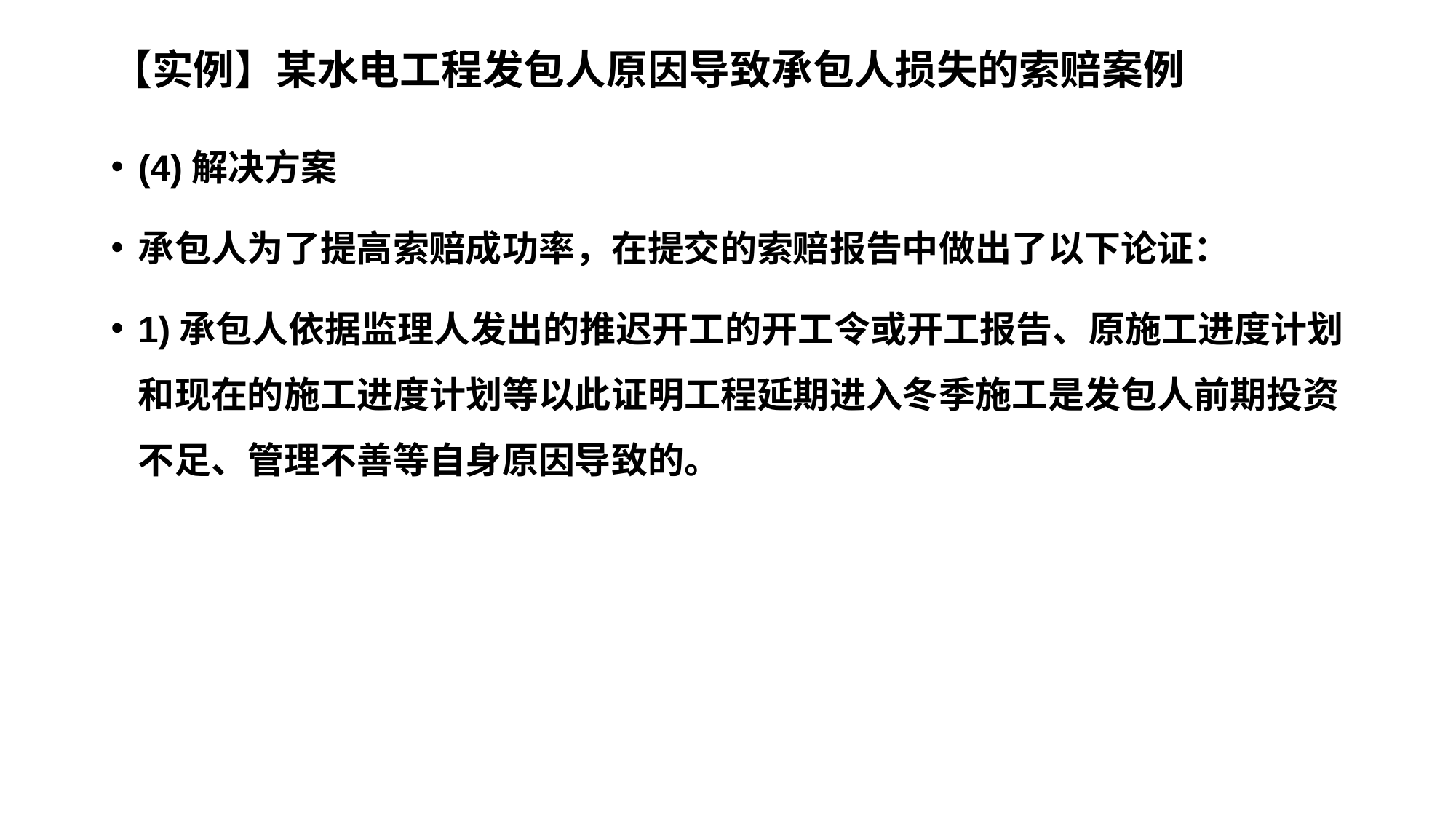

# 【实例】某水电工程发包人原因导致承包人损失的索赔案例
(4)解决方案
承包人为了提高索赔成功率，在提交的索赔报告中做出了以下论证：
1)承包人依据监理人发出的推迟开工的开工令或开工报告、原施工进度计划和现在的施工进度计划等以此证明工程延期进入冬季施工是发包人前期投资不足、管理不善等自身原因导致的。